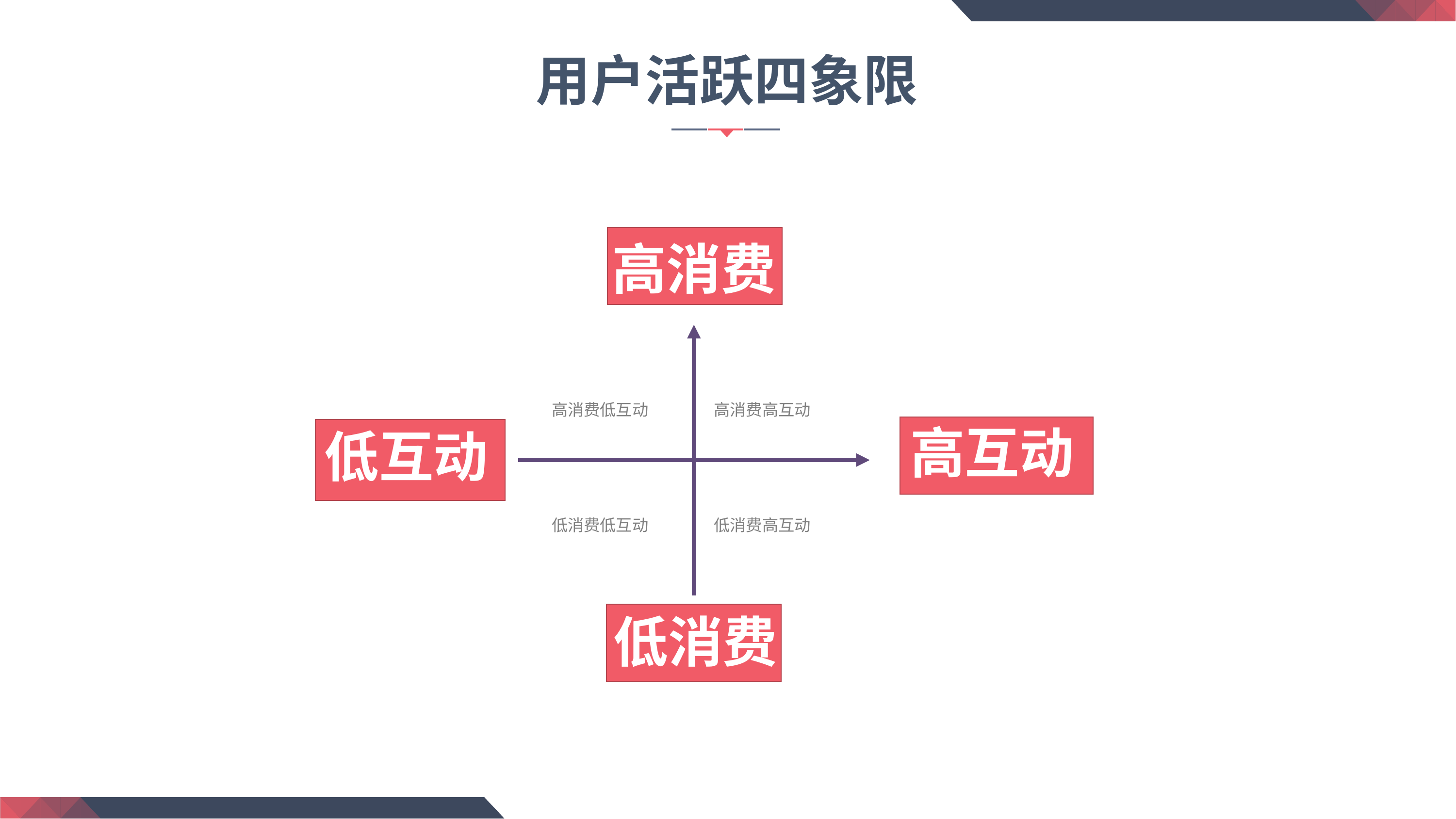

用户活跃四象限

高消费
高消费高互动
高消费低互动
高互动

低互动

低消费高互动
低消费低互动
低消费